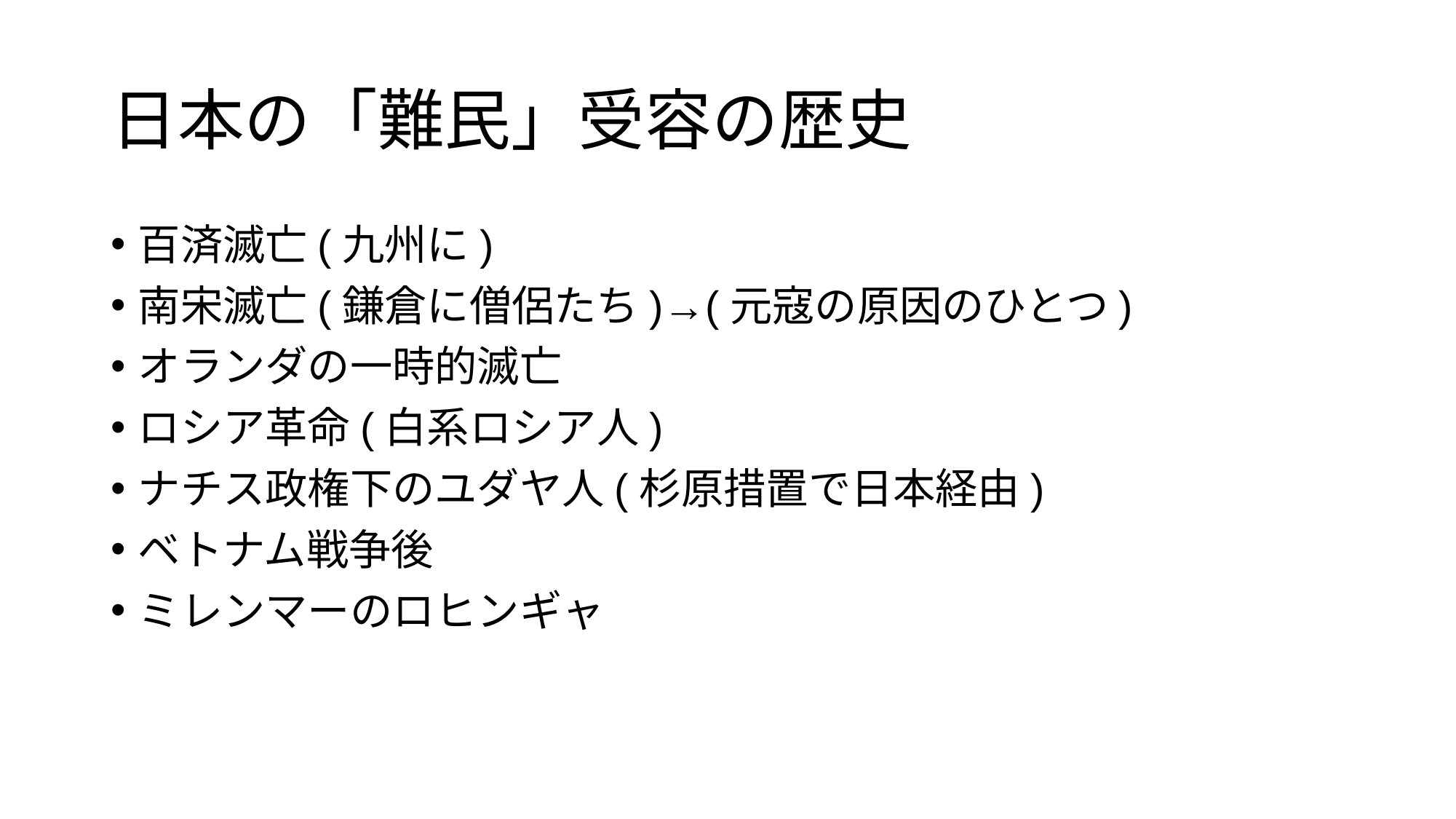

# 日本の「難民」受容の歴史
百済滅亡(九州に)
南宋滅亡(鎌倉に僧侶たち)→(元寇の原因のひとつ)
オランダの一時的滅亡
ロシア革命(白系ロシア人)
ナチス政権下のユダヤ人(杉原措置で日本経由)
ベトナム戦争後
ミレンマーのロヒンギャ